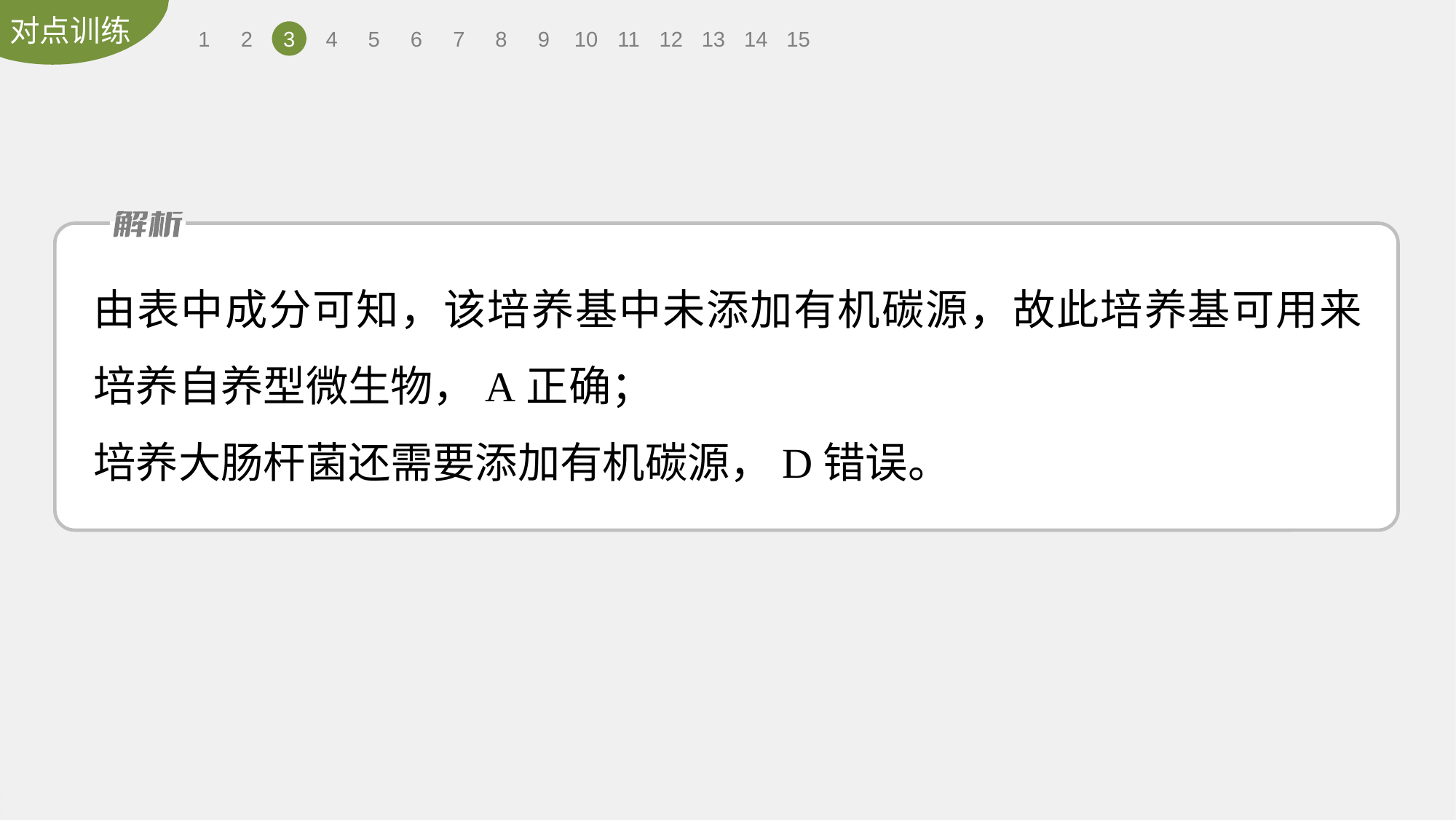

1
2
3
4
5
6
7
8
9
10
11
12
13
14
15

由表中成分可知，该培养基中未添加有机碳源，故此培养基可用来培养自养型微生物，A正确；
培养大肠杆菌还需要添加有机碳源，D错误。